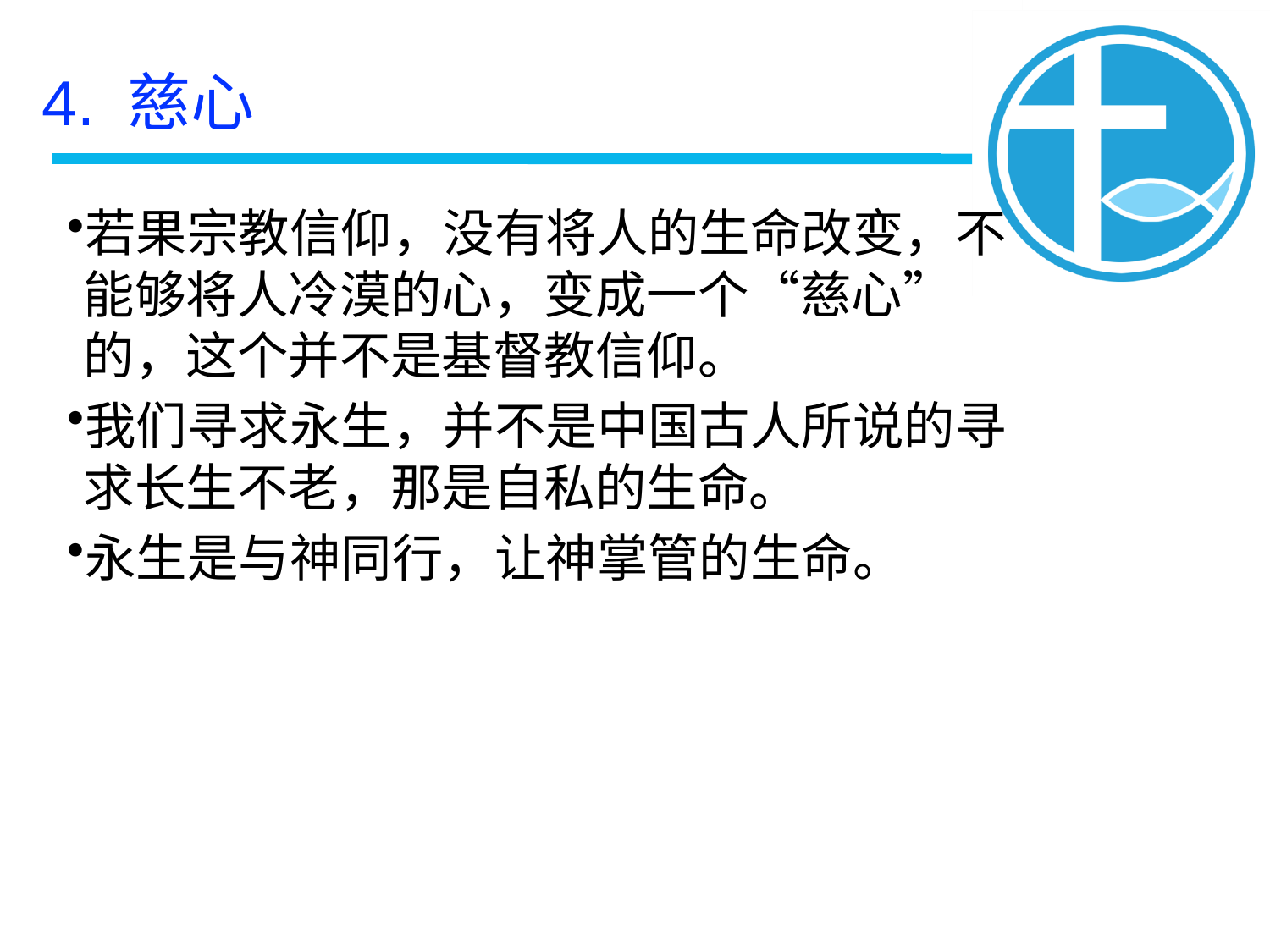

4. 慈心
若果宗教信仰，没有将人的生命改变，不能够将人冷漠的心，变成一个“慈心”的，这个并不是基督教信仰。
我们寻求永生，并不是中国古人所说的寻求长生不老，那是自私的生命。
永生是与神同行，让神掌管的生命。